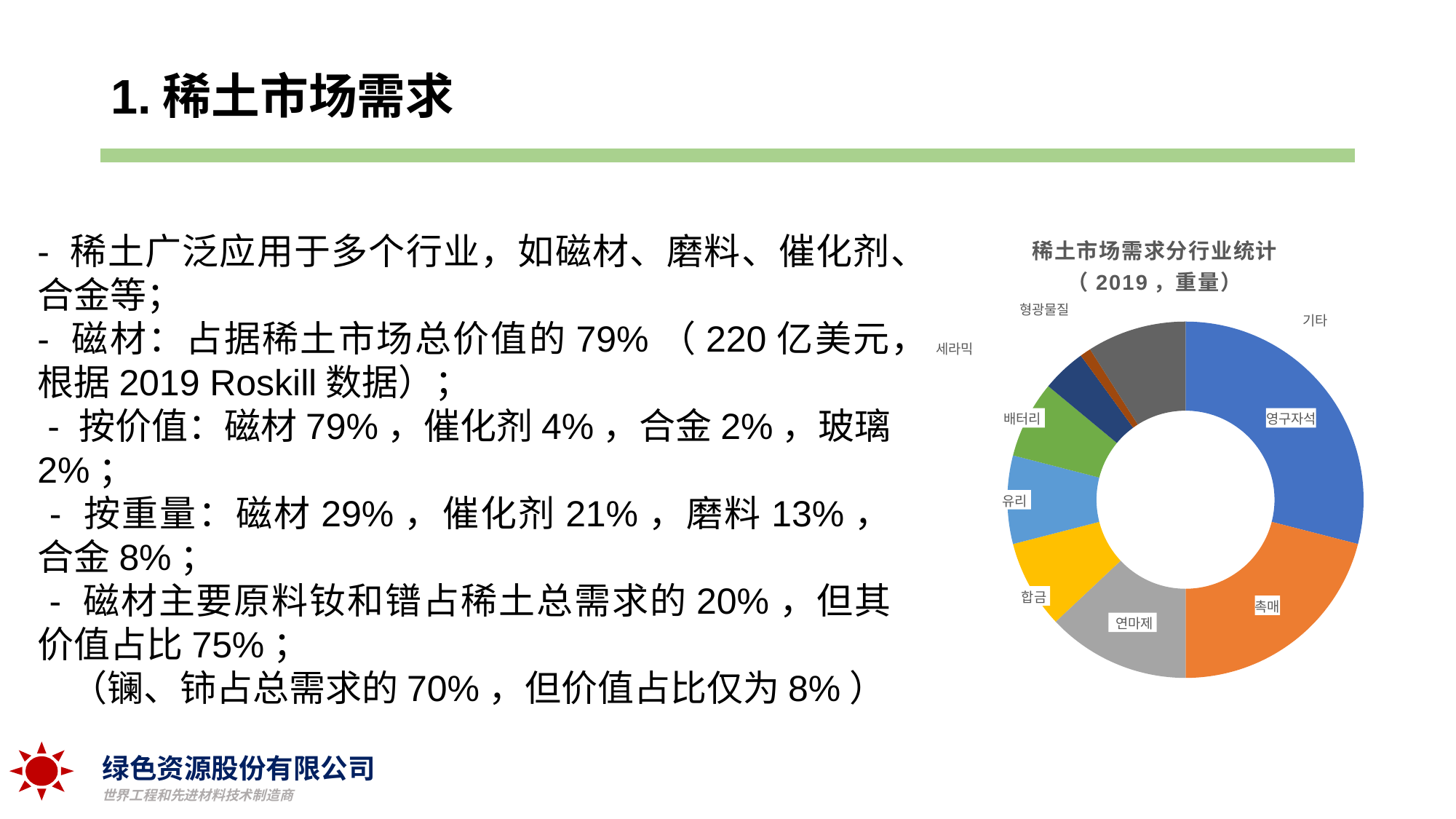

# 1.稀土市场需求
|  |
| --- |
- 稀土广泛应用于多个行业，如磁材、磨料、催化剂、合金等；
- 磁材：占据稀土市场总价值的79%（220亿美元，根据2019 Roskill数据）；
 - 按价值：磁材79%，催化剂4%，合金2%，玻璃2%；
 - 按重量：磁材29%，催化剂21%，磨料13%，合金8%；
 - 磁材主要原料钕和镨占稀土总需求的20%，但其价值占比75%；
   （镧、铈占总需求的70%，但价值占比仅为8%）

### Chart: 稀土市场需求分行业统计
（2019，重量）

| Category |  |
|---|---|
| 영구자석 | 0.29 |
| 촉매 | 0.21 |
|  연마제  | 0.13 |
|  합금  | 0.08 |
|  유리  | 0.08 |
|  배터리  | 0.07 |
|  세라믹  | 0.04 |
|  형광물질  | 0.01 |
|  기타  | 0.09 |
绿色资源股份有限公司
世界工程和先进材料技术制造商